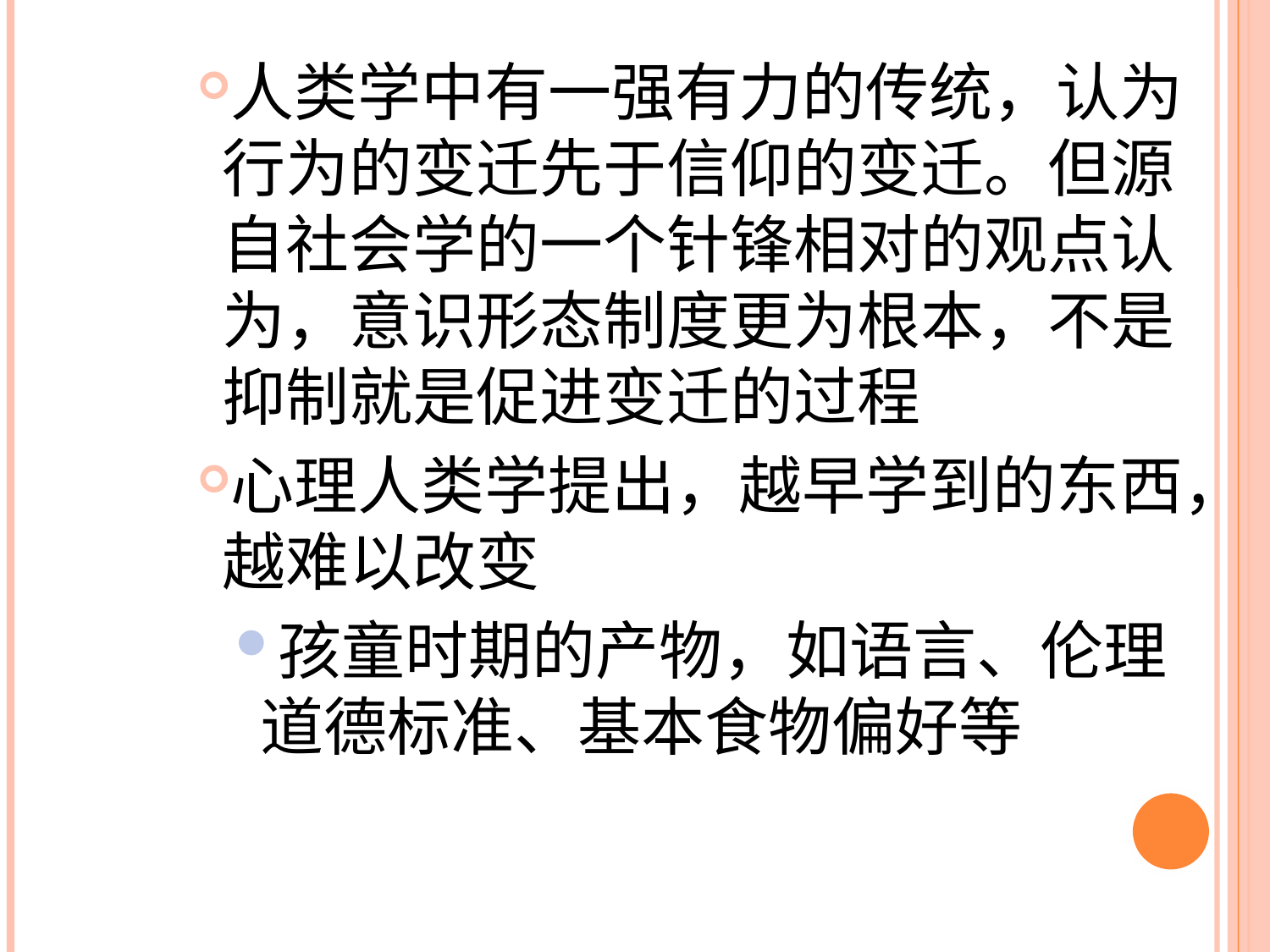

人类学中有一强有力的传统，认为行为的变迁先于信仰的变迁。但源自社会学的一个针锋相对的观点认为，意识形态制度更为根本，不是抑制就是促进变迁的过程
心理人类学提出，越早学到的东西，越难以改变
孩童时期的产物，如语言、伦理道德标准、基本食物偏好等